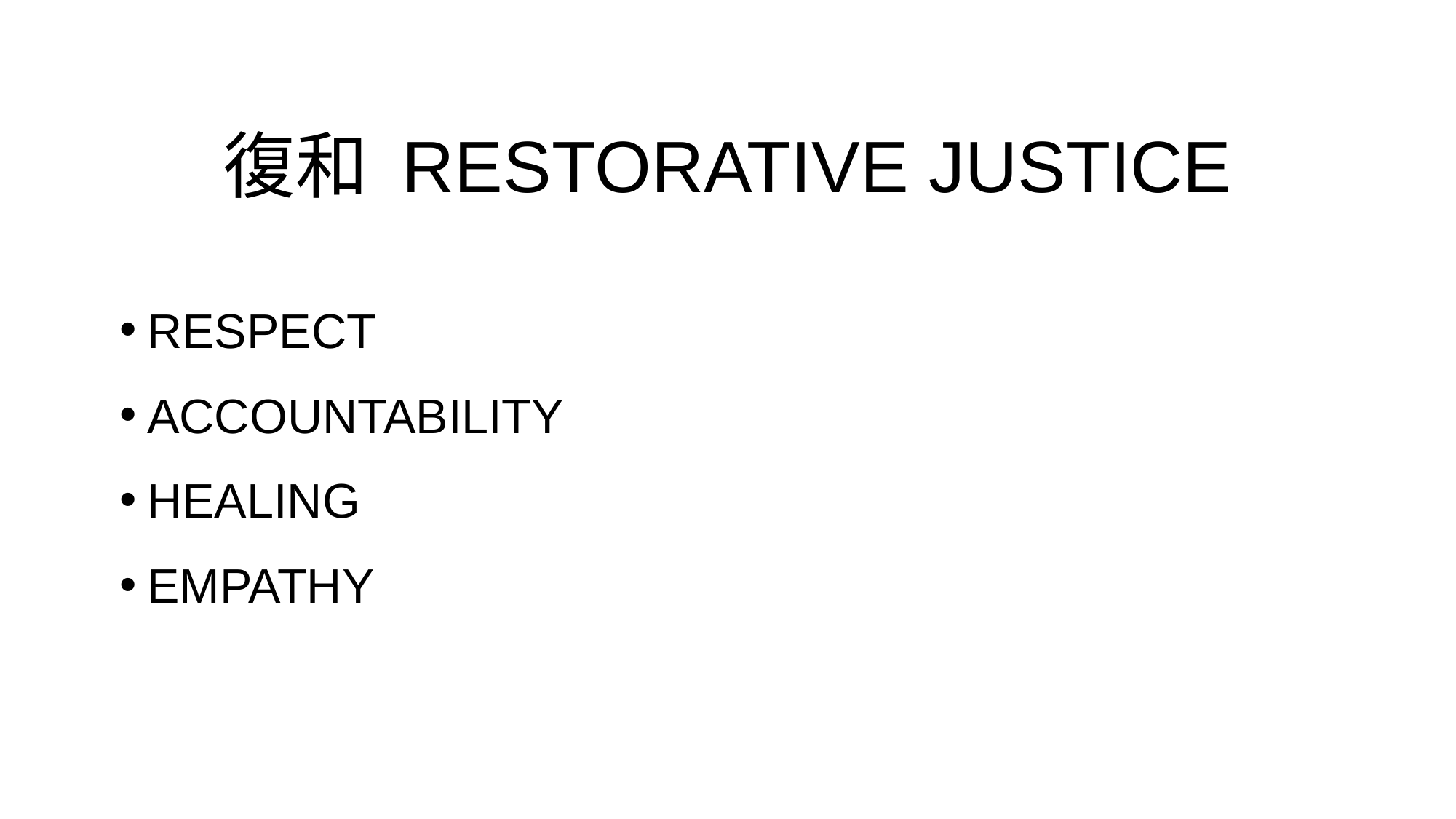

# 復和 Restorative Justice
Respect
Accountability
Healing
Empathy